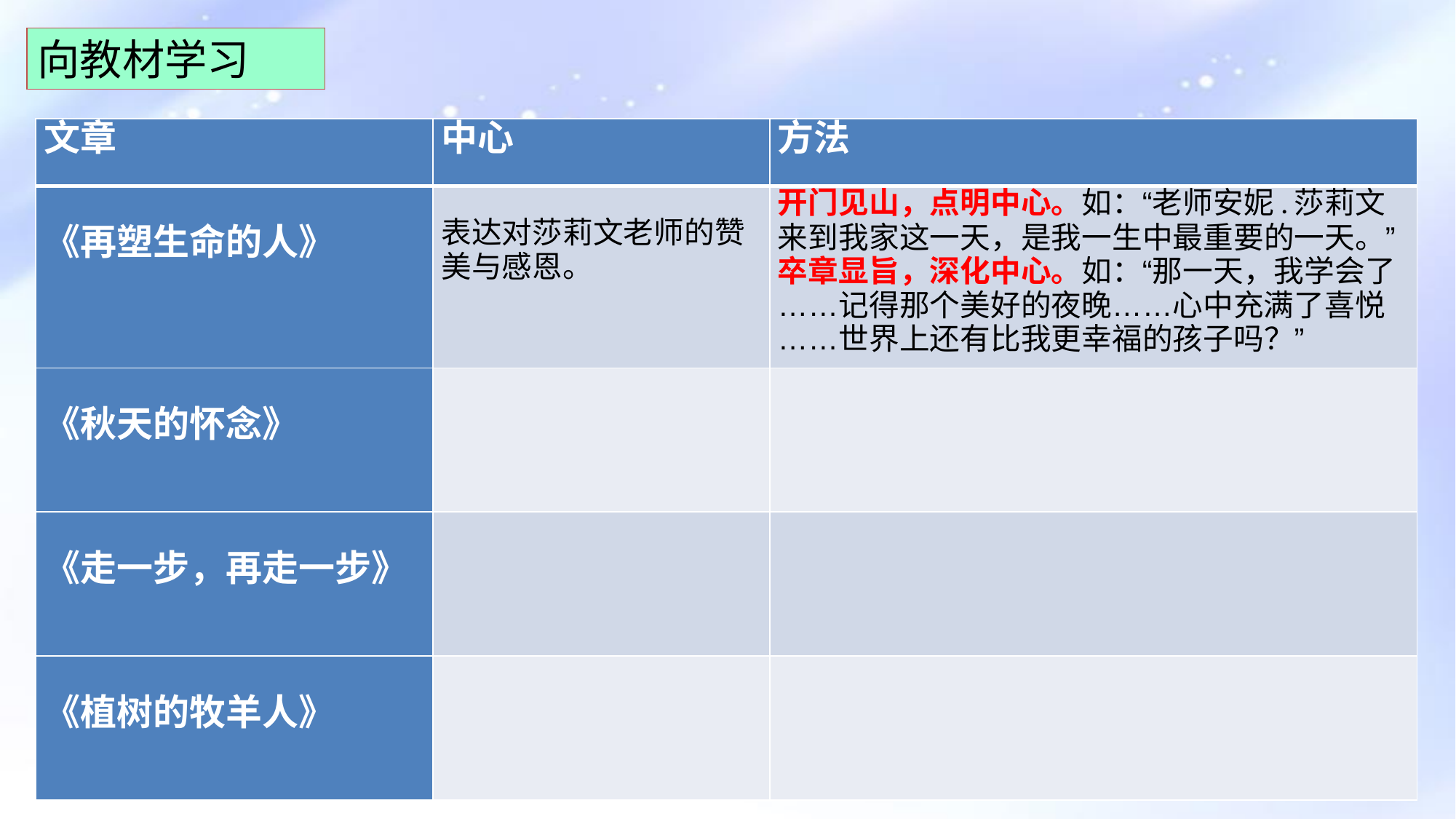

向教材学习
| 文章 | 中心 | 方法 |
| --- | --- | --- |
| 《再塑生命的人》 | 表达对莎莉文老师的赞美与感恩。 | 开门见山，点明中心。如：“老师安妮.莎莉文来到我家这一天，是我一生中最重要的一天。” 卒章显旨，深化中心。如：“那一天，我学会了……记得那个美好的夜晚……心中充满了喜悦……世界上还有比我更幸福的孩子吗？” |
| 《秋天的怀念》 |  |  |
| 《走一步，再走一步》 |  |  |
| 《植树的牧羊人》 |  |  |